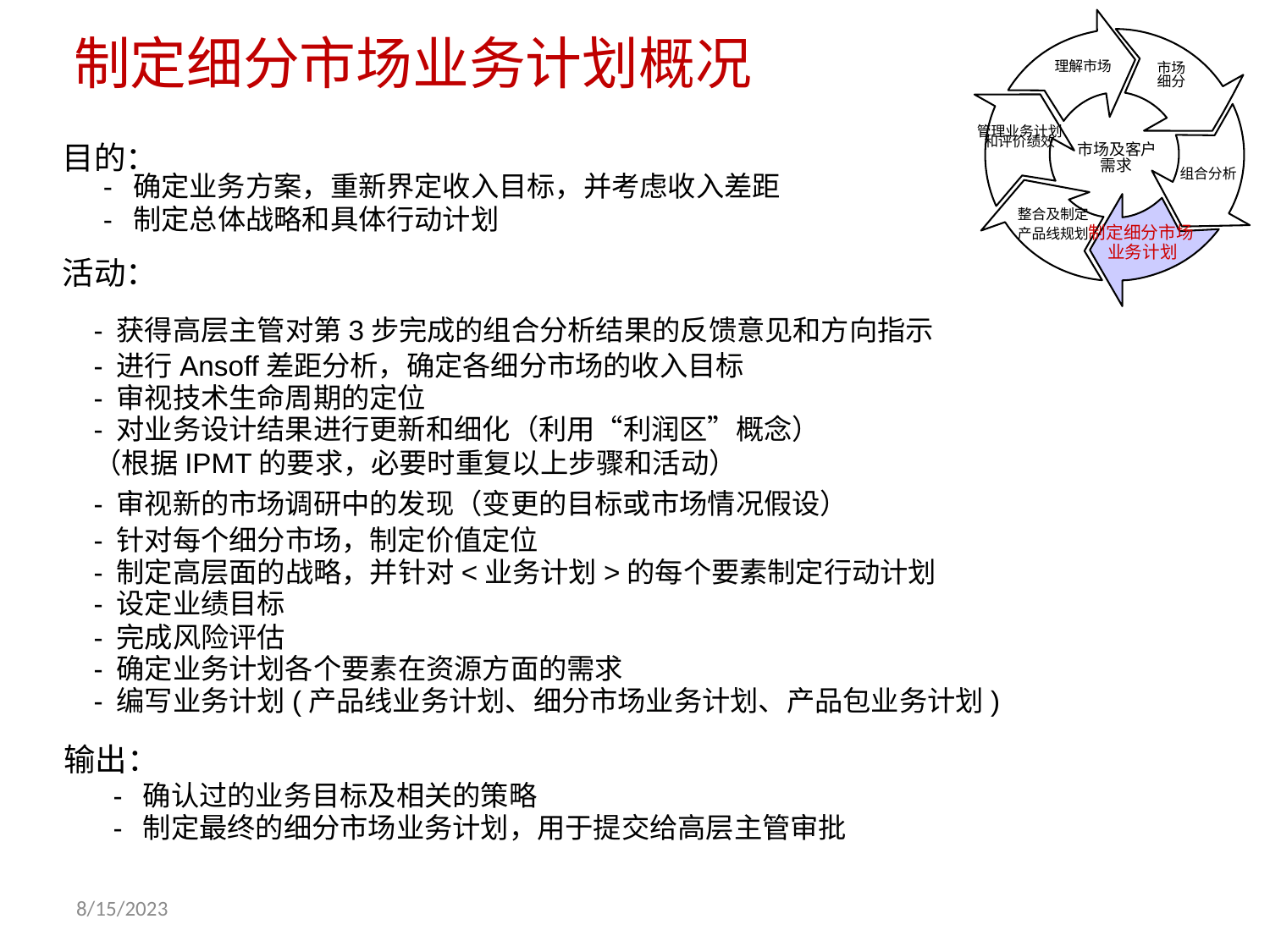

制定细分市场业务计划概况

理解市场
市场
细分

管理业务计划
	和评价绩效

				组合分析

		整合及制定
		产品线规划制定细分市场
			业务计划
目的：
	-  确定业务方案，重新界定收入目标，并考虑收入差距
	-  制定总体战略和具体行动计划
活动：
市场及客户
需求

	- 获得高层主管对第3步完成的组合分析结果的反馈意见和方向指示
	- 进行Ansoff差距分析，确定各细分市场的收入目标
	- 审视技术生命周期的定位
	- 对业务设计结果进行更新和细化（利用“利润区”概念）
	（根据IPMT的要求，必要时重复以上步骤和活动）
	- 审视新的市场调研中的发现（变更的目标或市场情况假设）
	- 针对每个细分市场，制定价值定位
	- 制定高层面的战略，并针对<业务计划>的每个要素制定行动计划
	- 设定业绩目标
	- 完成风险评估
	- 确定业务计划各个要素在资源方面的需求
	- 编写业务计划(产品线业务计划、细分市场业务计划、产品包业务计划)

输出：
		-  确认过的业务目标及相关的策略
		-  制定最终的细分市场业务计划，用于提交给高层主管审批
8/15/2023